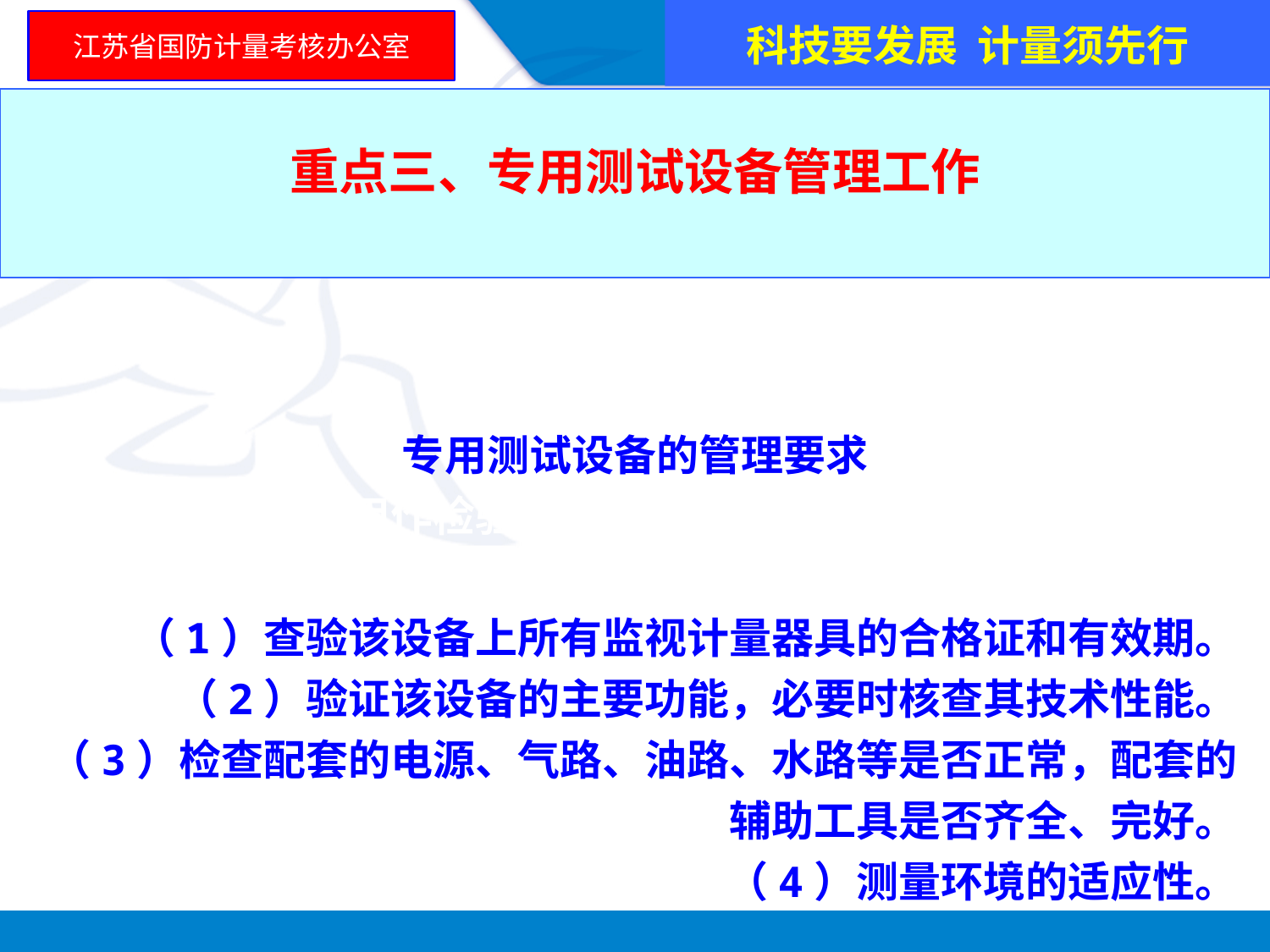

科技要发展  计量须先行
江苏省国防计量考核办公室
重点三、专用测试设备管理工作

专用测试设备的管理要求
6.专用测试设备用作检验前，必须对其相关指标进行验证，验证其技术性能是否满足使用要求，并做好确认记录：
（1）查验该设备上所有监视计量器具的合格证和有效期。
（2）验证该设备的主要功能，必要时核查其技术性能。
（3）检查配套的电源、气路、油路、水路等是否正常，配套的辅助工具是否齐全、完好。
（4）测量环境的适应性。